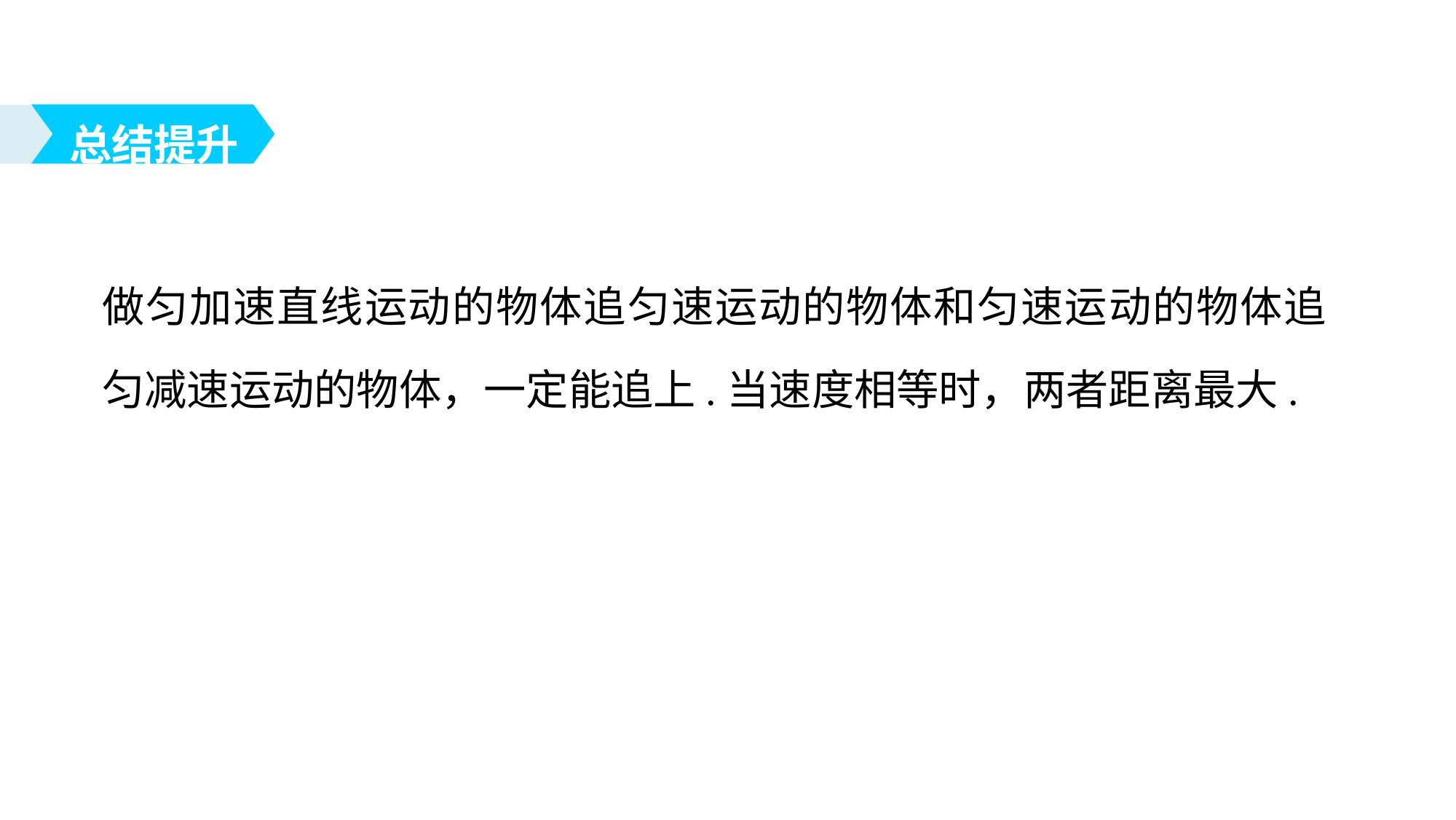

总结提升

做匀加速直线运动的物体追匀速运动的物体和匀速运动的物体追匀减速运动的物体，一定能追上.当速度相等时，两者距离最大.